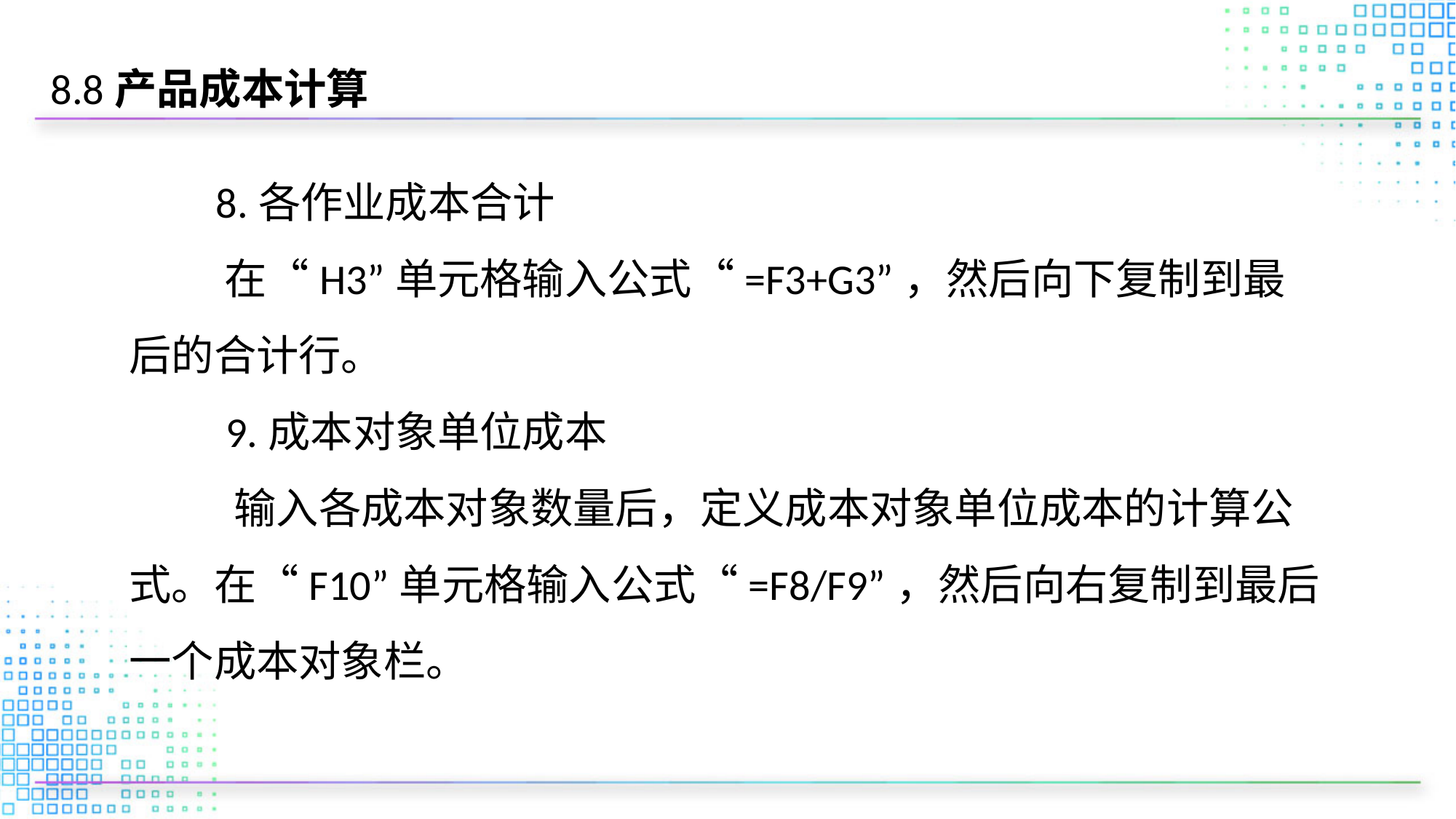

# 8.8产品成本计算
         8.各作业成本合计
         在“H3”单元格输入公式“=F3+G3”，然后向下复制到最后的合计行。
          9.成本对象单位成本
          输入各成本对象数量后，定义成本对象单位成本的计算公式。在“F10”单元格输入公式“=F8/F9”，然后向右复制到最后一个成本对象栏。